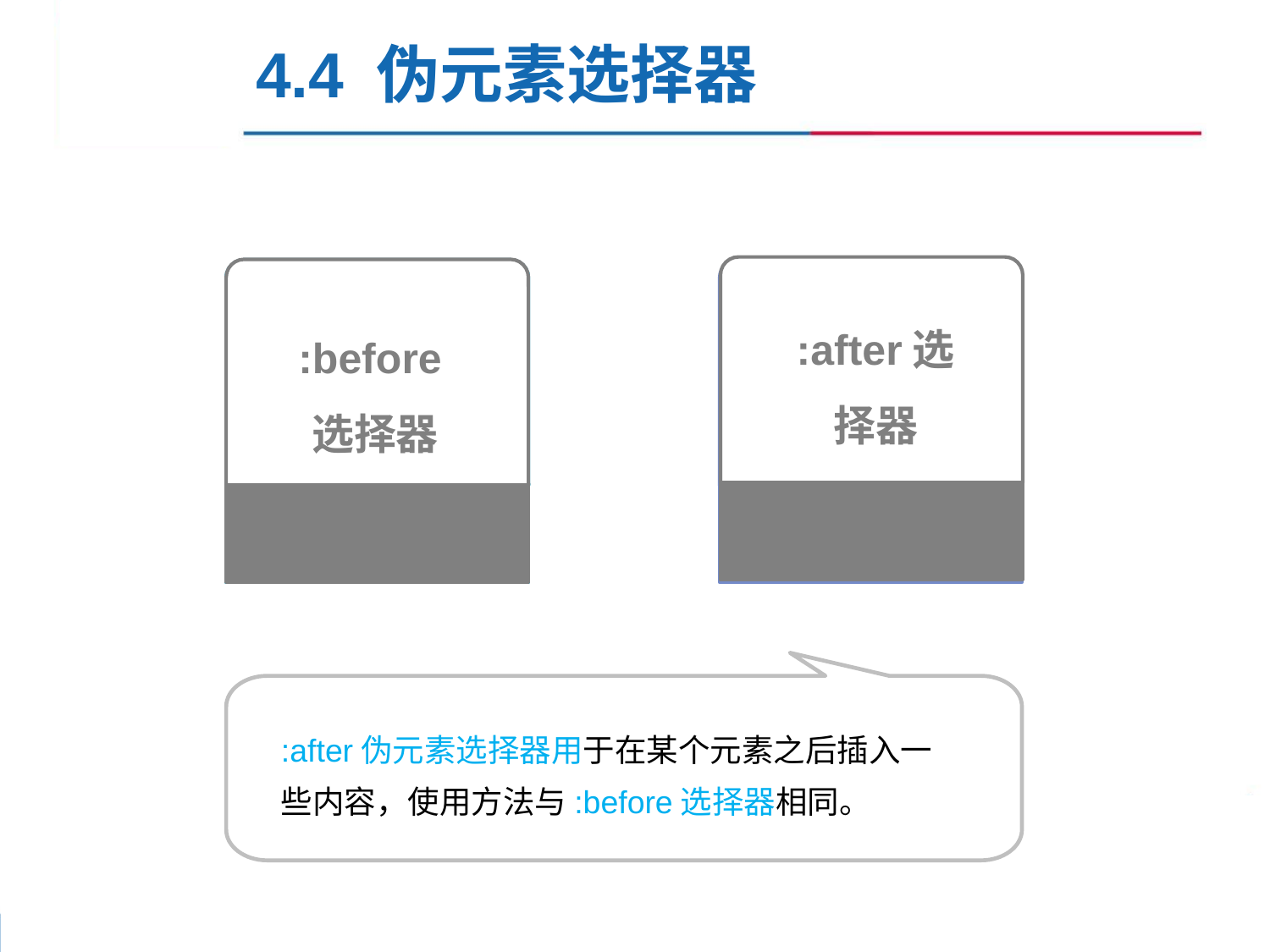

4.4 伪元素选择器

:after选择器

:before选择器

:before选择器

:after选择器

:after伪元素选择器用于在某个元素之后插入一些内容，使用方法与:before选择器相同。